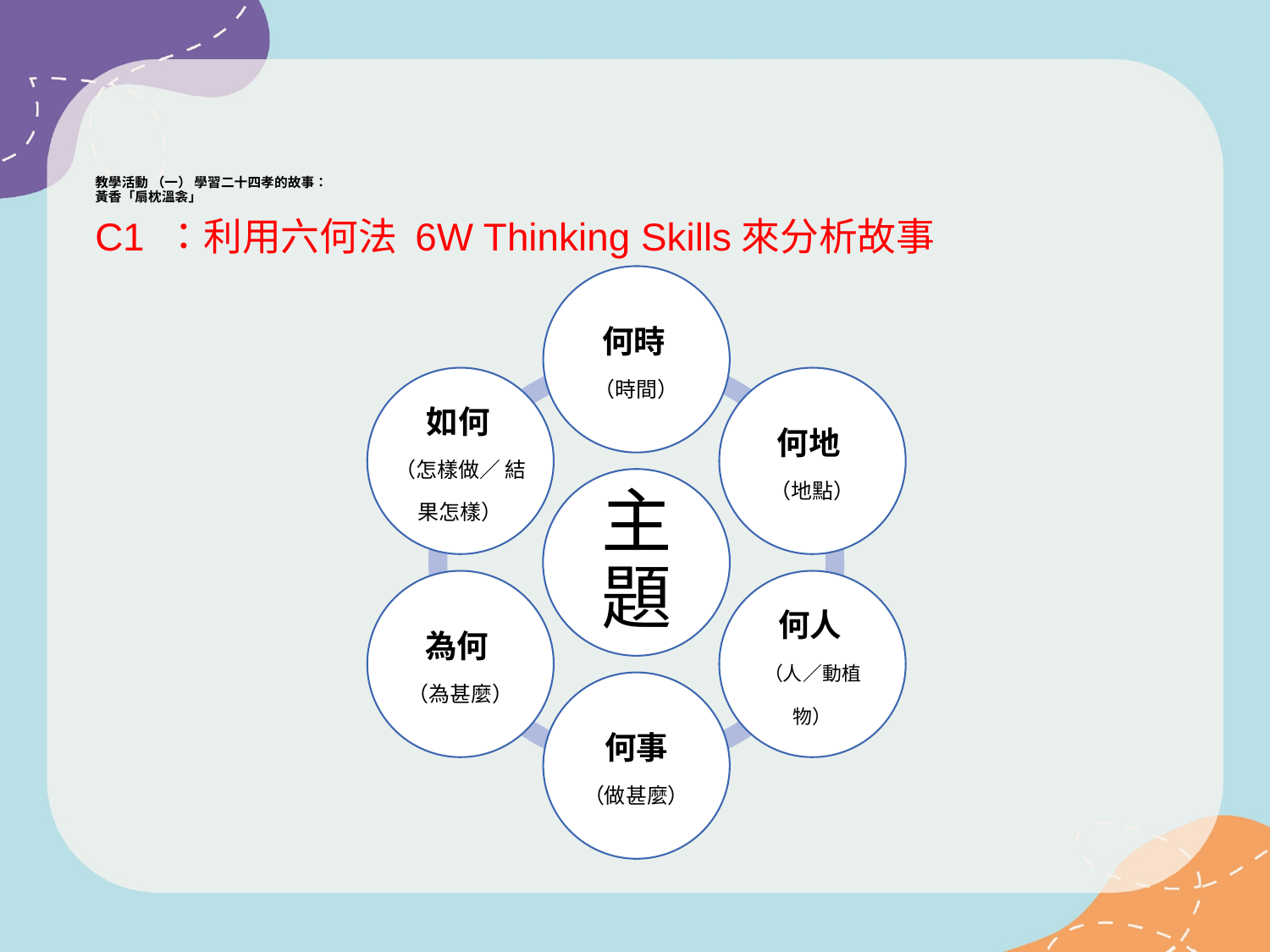

# 教學活動 （一） 學習二十四孝的故事： 黃香「扇枕溫衾」
C1 ：利用六何法 6W Thinking Skills來分析故事

主題
何時
（時間）
何地
（地點）
何人
（人／動植物）
何事
（做甚麼）
為何
（為甚麼）
如何
（怎樣做／ 結果怎樣）